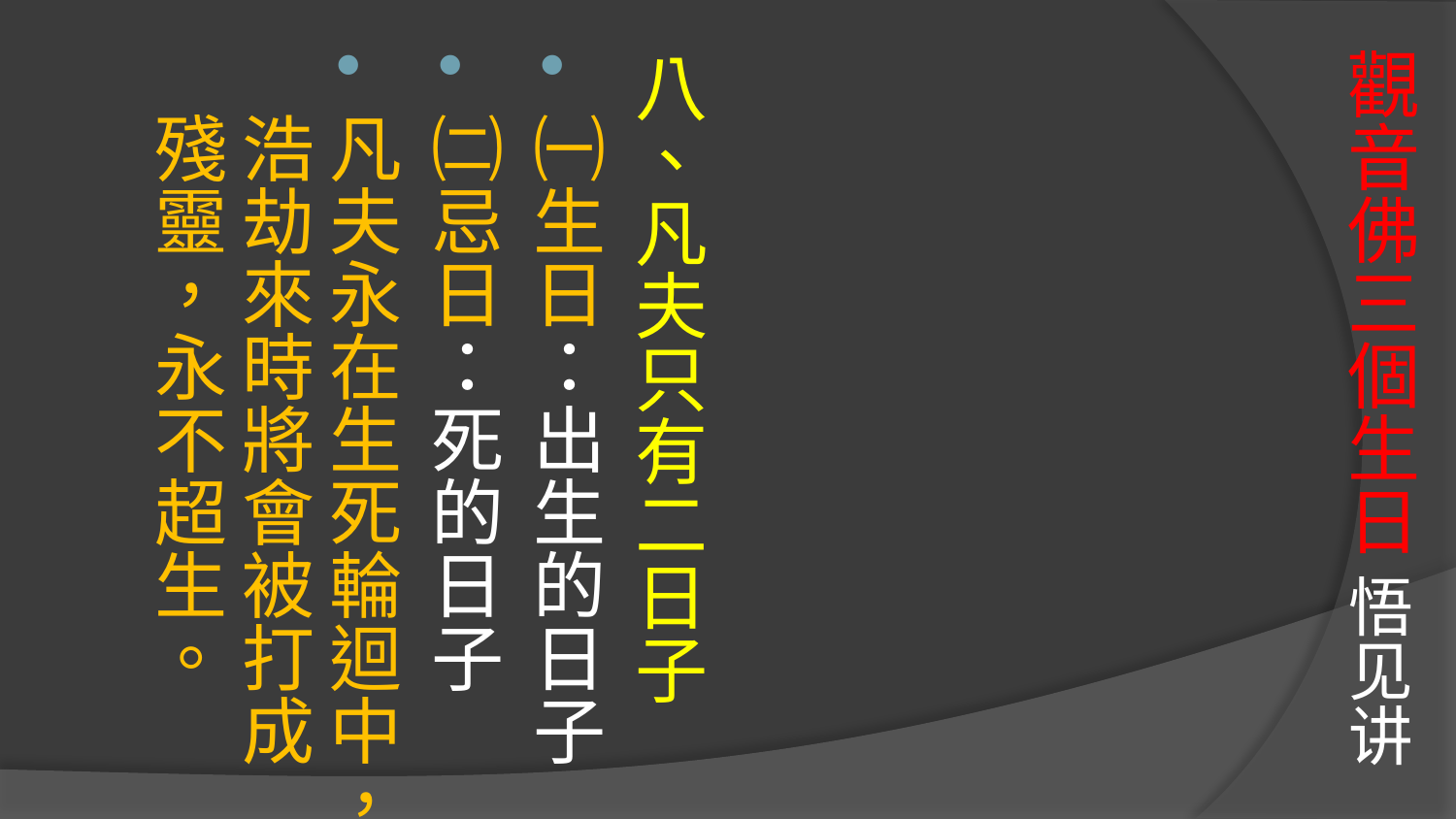

# 觀音佛三個生日 悟见讲
八、凡夫只有二日子
㈠生日：出生的日子
㈡忌日：死的日子
凡夫永在生死輪迴中，浩劫來時將會被打成殘靈，永不超生。